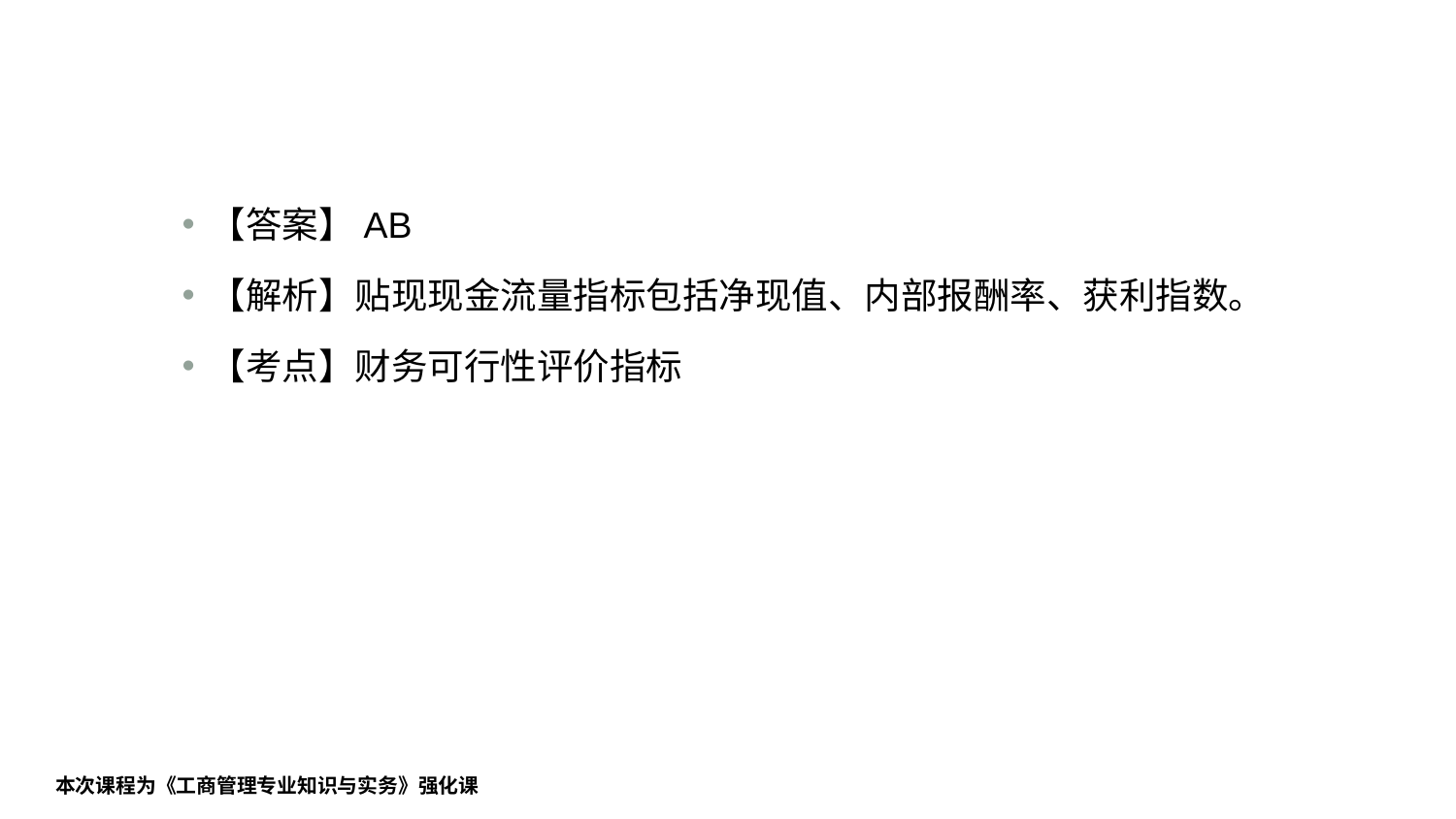

#
【答案】AB
【解析】贴现现金流量指标包括净现值、内部报酬率、获利指数。
【考点】财务可行性评价指标